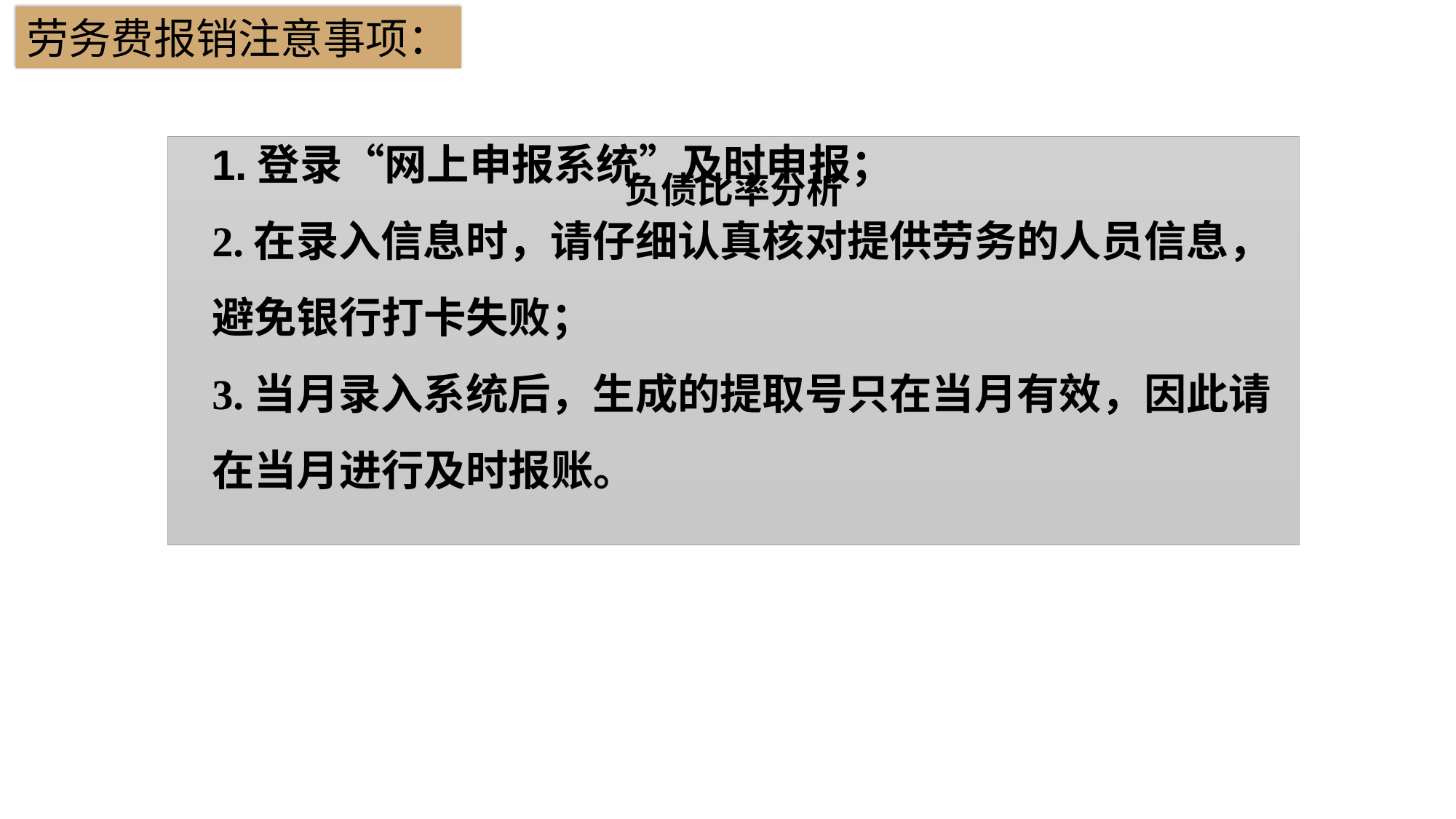

劳务费报销注意事项：

1.登录“网上申报系统”及时申报；
2.在录入信息时，请仔细认真核对提供劳务的人员信息，避免银行打卡失败；
3.当月录入系统后，生成的提取号只在当月有效，因此请在当月进行及时报账。

### Chart: 负债比率分析

| Category |
|---|